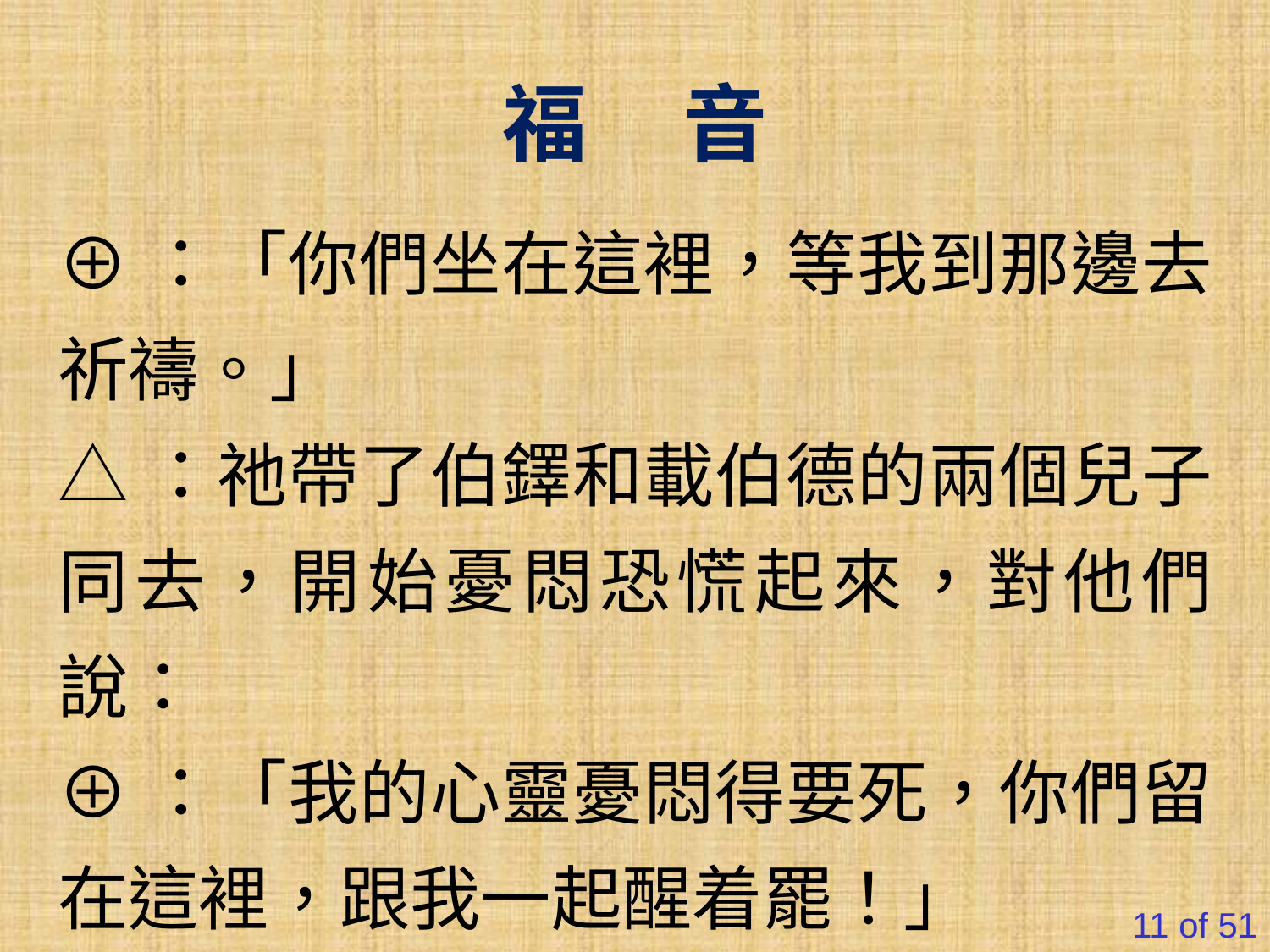

福     音

⊕：「你們坐在這裡，等我到那邊去祈禱。」
△：祂帶了伯鐸和載伯德的兩個兒子同去，開始憂悶恐慌起來，對他們說：
⊕：「我的心靈憂悶得要死，你們留在這裡，跟我一起醒着罷！」
11 of 51